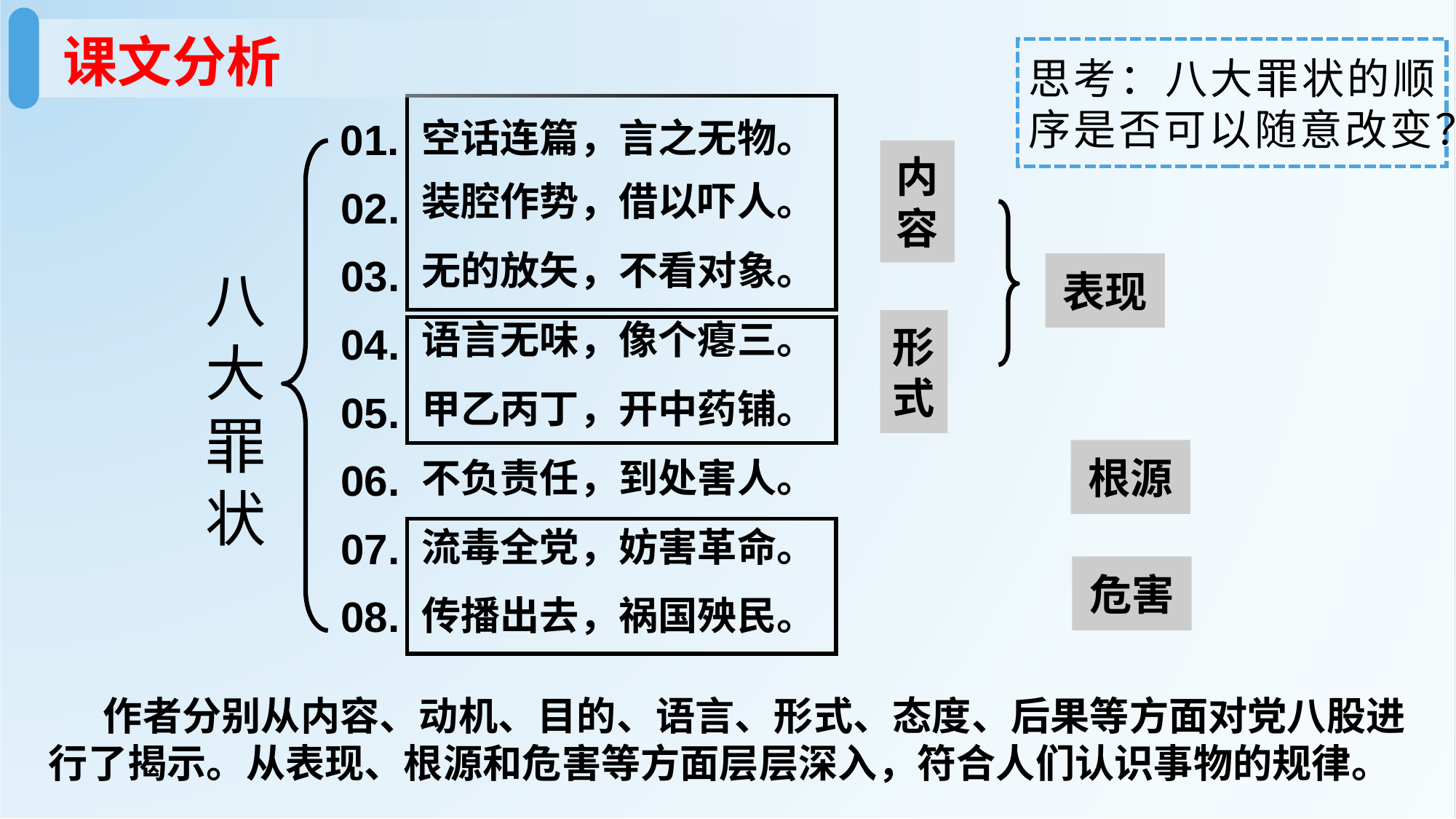

课文分析
思考：八大罪状的顺序是否可以随意改变？

01.
空话连篇，言之无物。

内容
装腔作势，借以吓人。
02.

八大罪状
无的放矢，不看对象。
03.
表现
语言无味，像个瘪三。
形式
04.

甲乙丙丁，开中药铺。
05.
根源
不负责任，到处害人。
06.
07.
流毒全党，妨害革命。

危害
08.
传播出去，祸国殃民。
作者分别从内容、动机、目的、语言、形式、态度、后果等方面对党八股进行了揭示。从表现、根源和危害等方面层层深入，符合人们认识事物的规律。